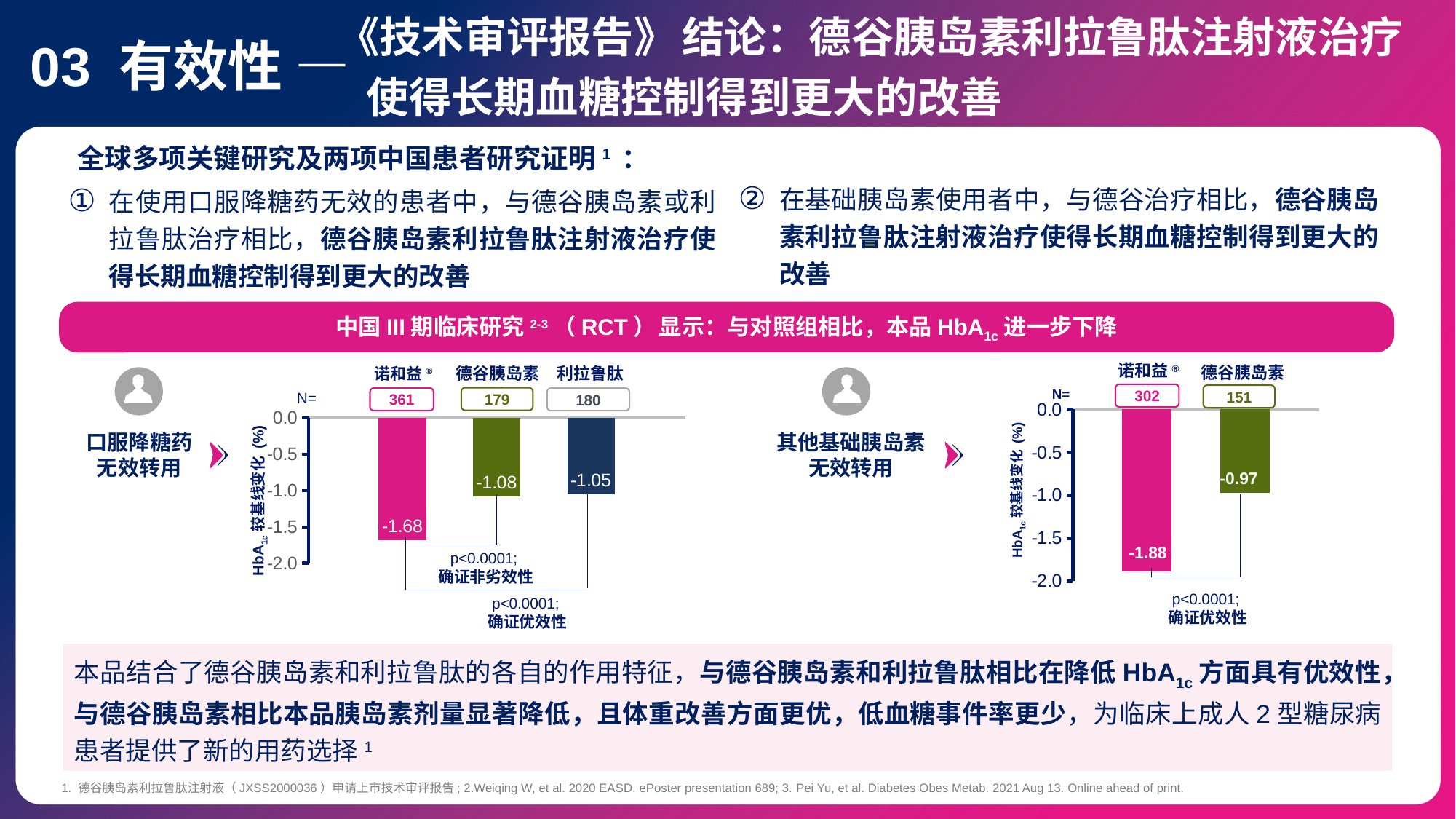

《技术审评报告》 结论：德谷胰岛素利拉鲁肽注射液治疗
  使得长期血糖控制得到更大的改善
03 有效性 —
 全球多项关键研究及两项中国患者研究证明1 ：
在基础胰岛素使用者中，与德谷治疗相比，德谷胰岛素利拉鲁肽注射液治疗使得长期血糖控制得到更大的改善
在使用口服降糖药无效的患者中，与德谷胰岛素或利拉鲁肽治疗相比，德谷胰岛素利拉鲁肽注射液治疗使得长期血糖控制得到更大的改善
中国III期临床研究2-3（RCT） 显示：与对照组相比，本品HbA1c进一步下降

诺和益®
德谷胰岛素
N=

### Chart

| Category | Series 1 | Series 2 |
|---|---|---|
| Category 1 | -1.88 | -0.97 |
-0.97
HbA1c较基线变化 (%)
-1.88
302
151
p<0.0001;
确证优效性
德谷胰岛素
利拉鲁肽
诺和益®
N=
179
361
180

### Chart

| Category | Series 1 | Series 2 | Column1 |
|---|---|---|---|
| Category 1 | -1.68 | -1.08 | -1.05 |
HbA1c较基线变化 (%)
-1.68
p<0.0001;
确证非劣效性
p<0.0001;
确证优效性

口服降糖药无效转用
其他基础胰岛素无效转用

本品结合了德谷胰岛素和利拉鲁肽的各自的作用特征，与德谷胰岛素和利拉鲁肽相比在降低HbA1c方面具有优效性，与德谷胰岛素相比本品胰岛素剂量显著降低，且体重改善方面更优，低血糖事件率更少，为临床上成人2型糖尿病患者提供了新的用药选择1
1. 德谷胰岛素利拉鲁肽注射液（JXSS2000036）申请上市技术审评报告; 2.Weiqing W, et al. 2020 EASD. ePoster presentation 689; 3. Pei Yu, et al. Diabetes Obes Metab. 2021 Aug 13. Online ahead of print.